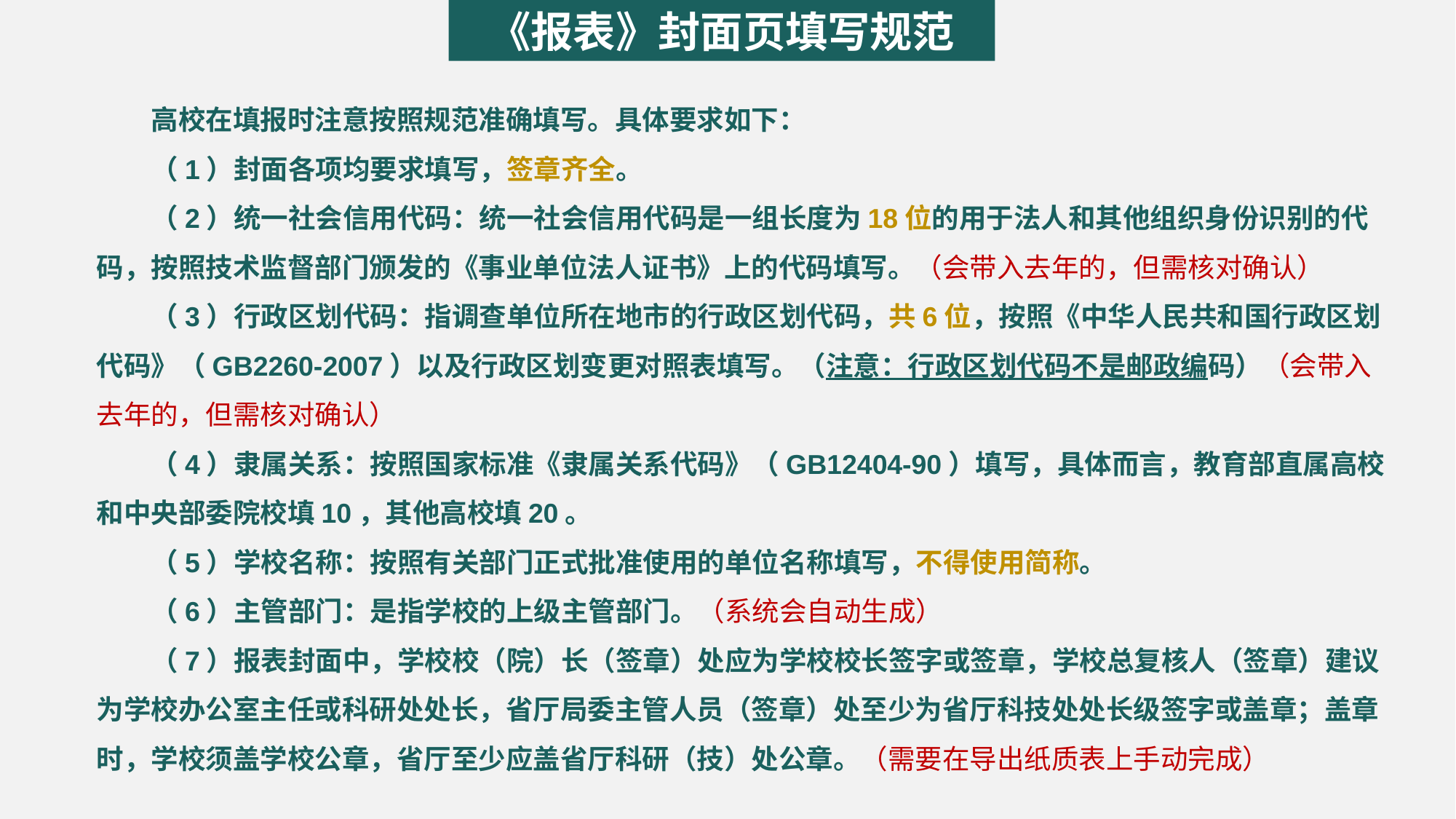

《报表》封面页填写规范
高校在填报时注意按照规范准确填写。具体要求如下：
（1）封面各项均要求填写，签章齐全。
（2）统一社会信用代码：统一社会信用代码是一组长度为18位的用于法人和其他组织身份识别的代码，按照技术监督部门颁发的《事业单位法人证书》上的代码填写。（会带入去年的，但需核对确认）
（3）行政区划代码：指调查单位所在地市的行政区划代码，共6位，按照《中华人民共和国行政区划代码》（GB2260-2007）以及行政区划变更对照表填写。（注意：行政区划代码不是邮政编码）（会带入去年的，但需核对确认）
（4）隶属关系：按照国家标准《隶属关系代码》（GB12404-90）填写，具体而言，教育部直属高校和中央部委院校填10，其他高校填20。
（5）学校名称：按照有关部门正式批准使用的单位名称填写，不得使用简称。
（6）主管部门：是指学校的上级主管部门。（系统会自动生成）
（7）报表封面中，学校校（院）长（签章）处应为学校校长签字或签章，学校总复核人（签章）建议为学校办公室主任或科研处处长，省厅局委主管人员（签章）处至少为省厅科技处处长级签字或盖章；盖章时，学校须盖学校公章，省厅至少应盖省厅科研（技）处公章。（需要在导出纸质表上手动完成）
11